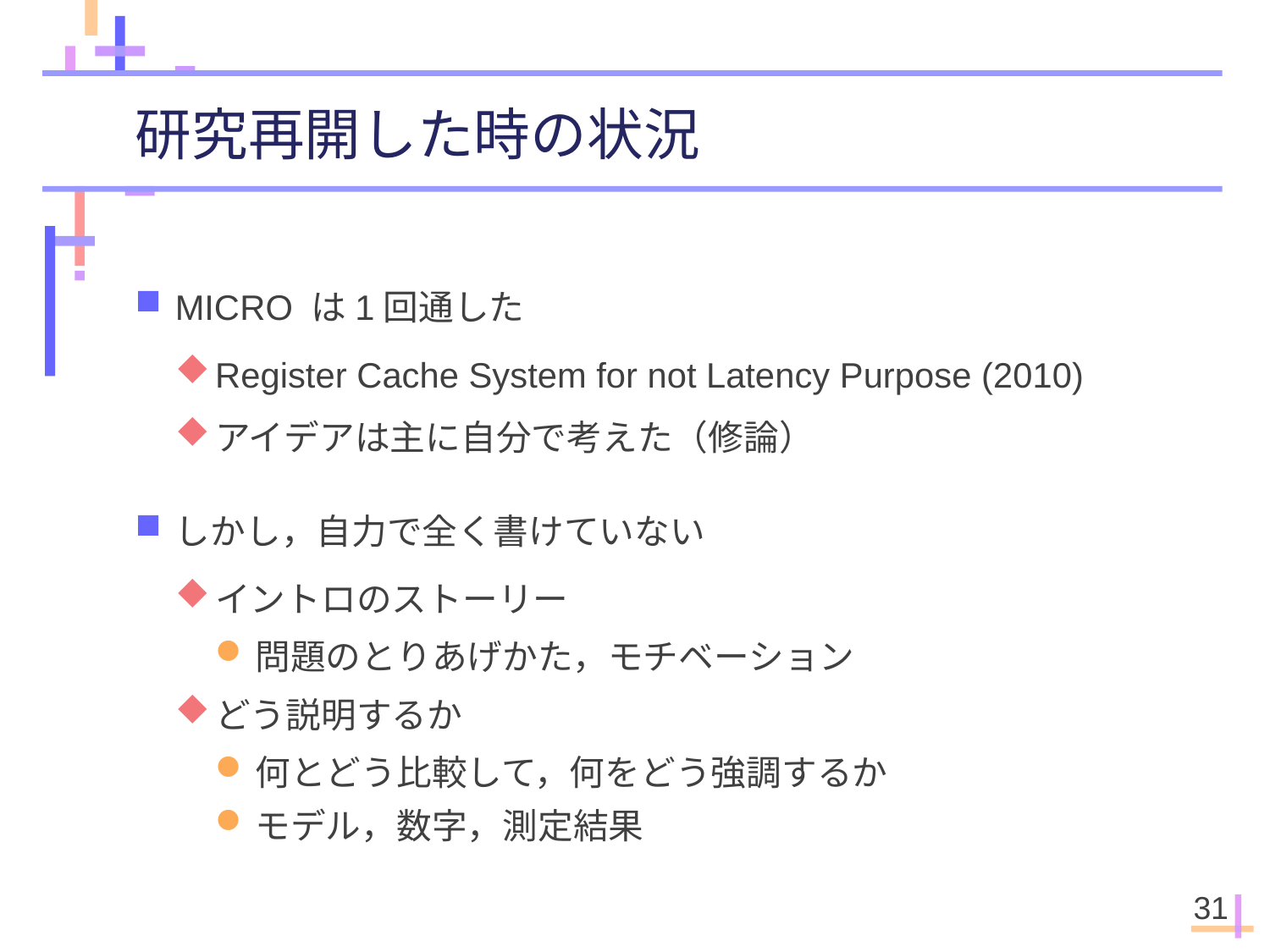

# 研究再開した時の状況
MICRO は1回通した
Register Cache System for not Latency Purpose (2010)
アイデアは主に自分で考えた（修論）
しかし，自力で全く書けていない
イントロのストーリー
問題のとりあげかた，モチベーション
どう説明するか
何とどう比較して，何をどう強調するか
モデル，数字，測定結果
31